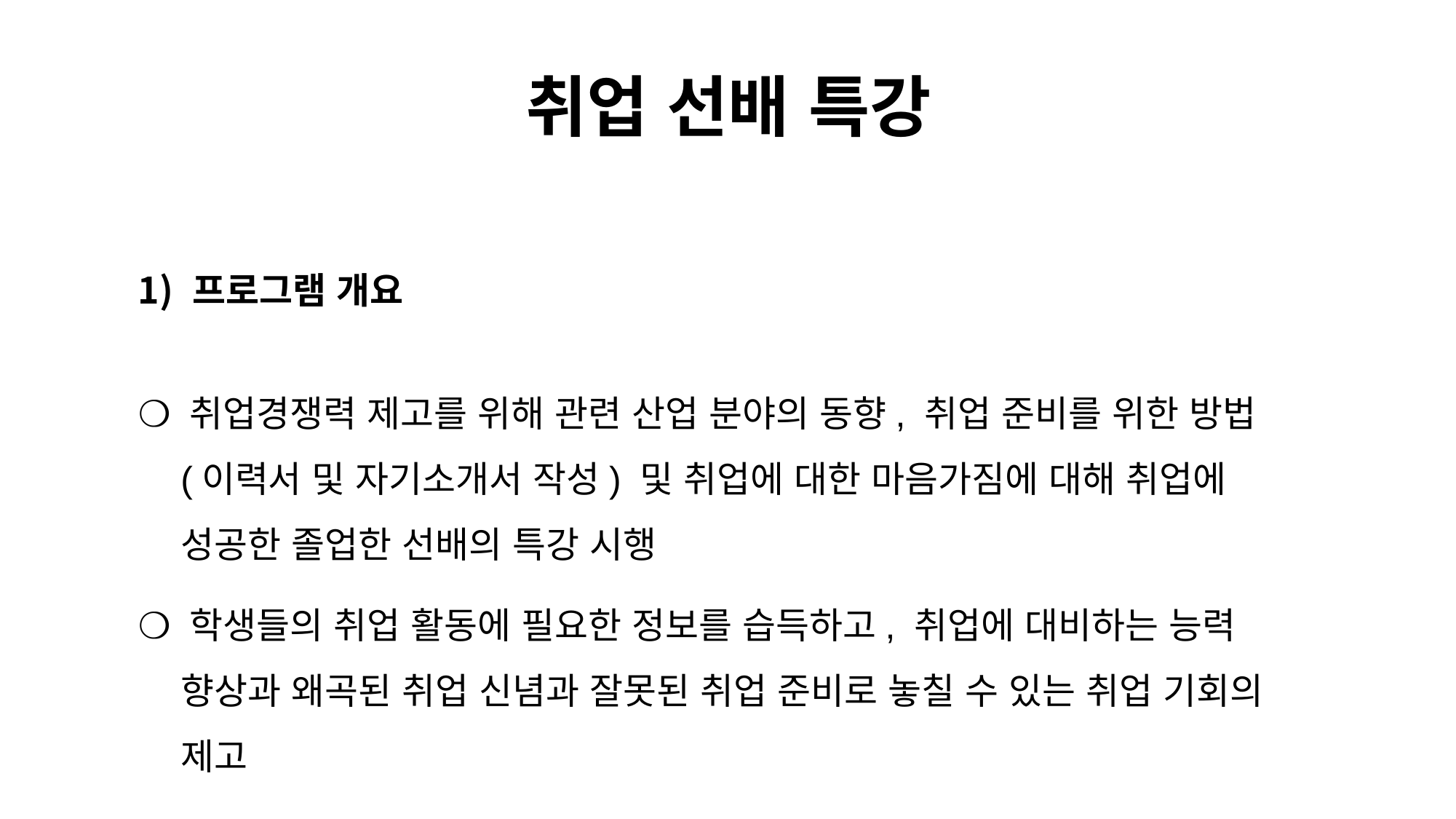

# 취업 선배 특강
프로그램 개요

❍ 취업경쟁력 제고를 위해 관련 산업 분야의 동향, 취업 준비를 위한 방법(이력서 및 자기소개서 작성) 및 취업에 대한 마음가짐에 대해 취업에 성공한 졸업한 선배의 특강 시행
❍ 학생들의 취업 활동에 필요한 정보를 습득하고, 취업에 대비하는 능력 향상과 왜곡된 취업 신념과 잘못된 취업 준비로 놓칠 수 있는 취업 기회의 제고